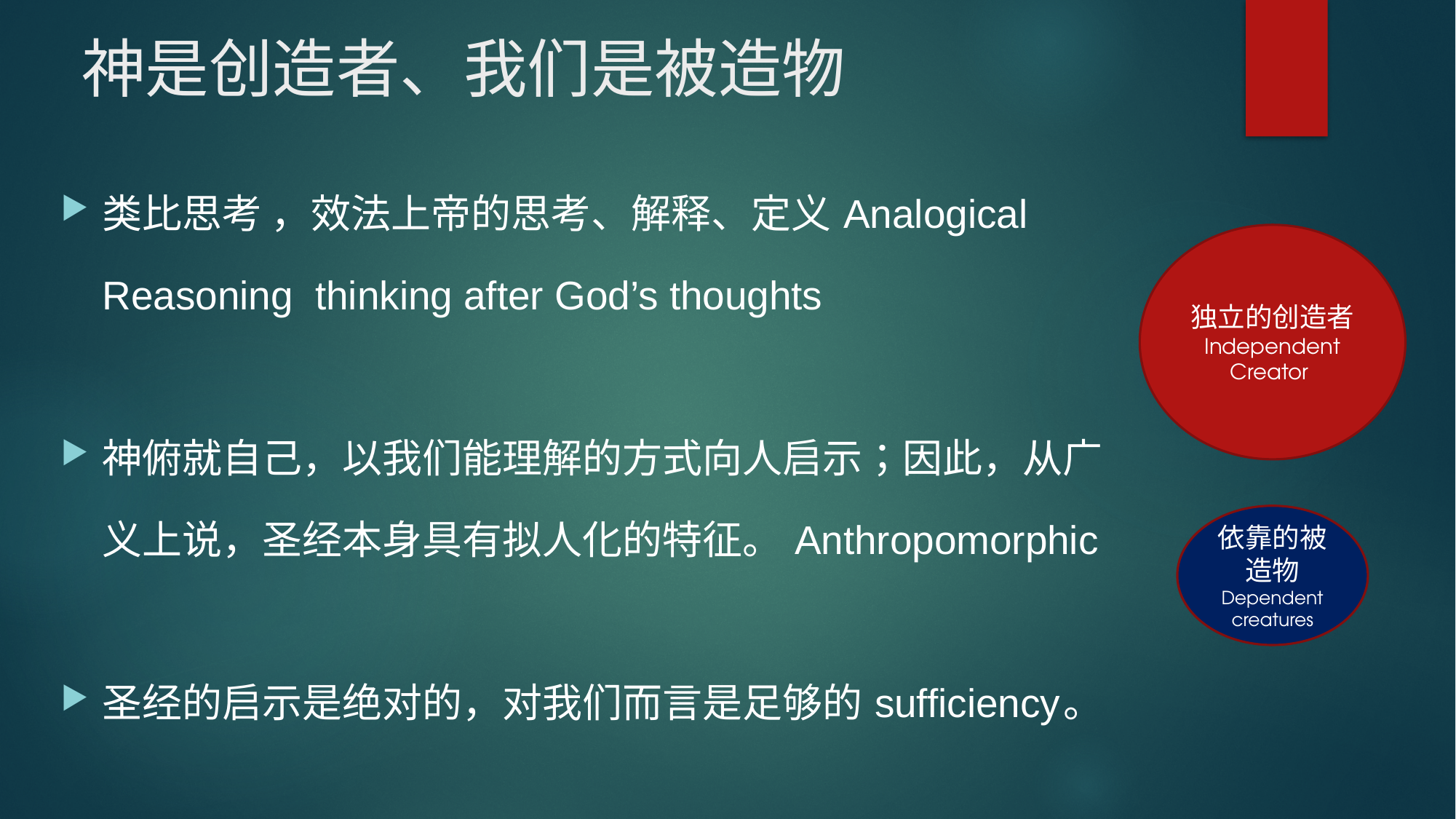

# 神是创造者、我们是被造物

类比思考 ，效法上帝的思考、解释、定义 Analogical Reasoning  thinking after God’s thoughts

神俯就自己，以我们能理解的方式向人启示；因此，从广义上说，圣经本身具有拟人化的特征。 Anthropomorphic

圣经的启示是绝对的，对我们而言是足够的 sufficiency。
独立的创造者 Independent Creator
依靠的被造物
Dependent creatures